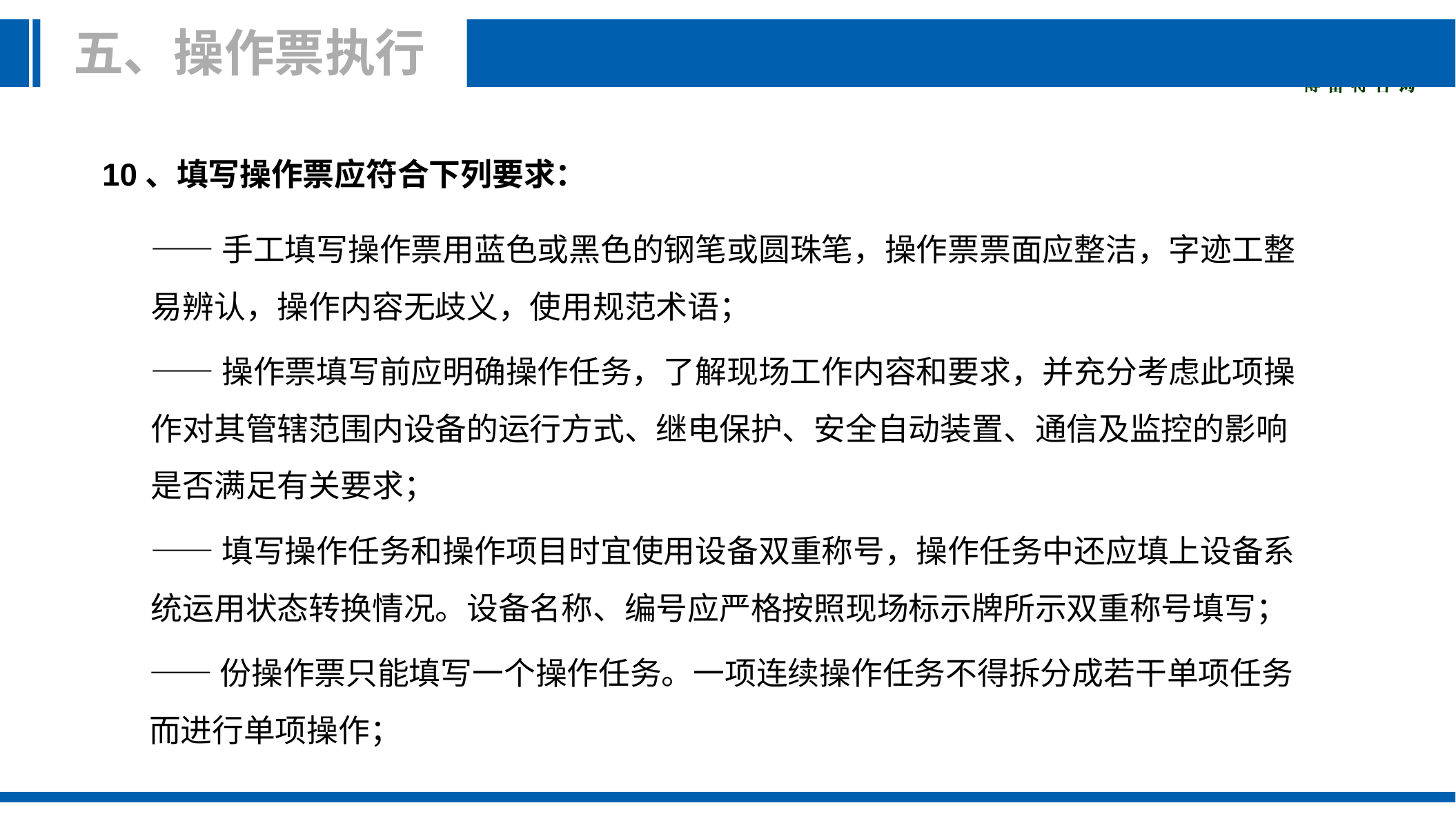

五、操作票执行
10、填写操作票应符合下列要求：
——手工填写操作票用蓝色或黑色的钢笔或圆珠笔，操作票票面应整洁，字迹工整易辨认，操作内容无歧义，使用规范术语；
——操作票填写前应明确操作任务，了解现场工作内容和要求，并充分考虑此项操作对其管辖范围内设备的运行方式、继电保护、安全自动装置、通信及监控的影响是否满足有关要求；
——填写操作任务和操作项目时宜使用设备双重称号，操作任务中还应填上设备系统运用状态转换情况。设备名称、编号应严格按照现场标示牌所示双重称号填写；
——份操作票只能填写一个操作任务。一项连续操作任务不得拆分成若干单项任务而进行单项操作；